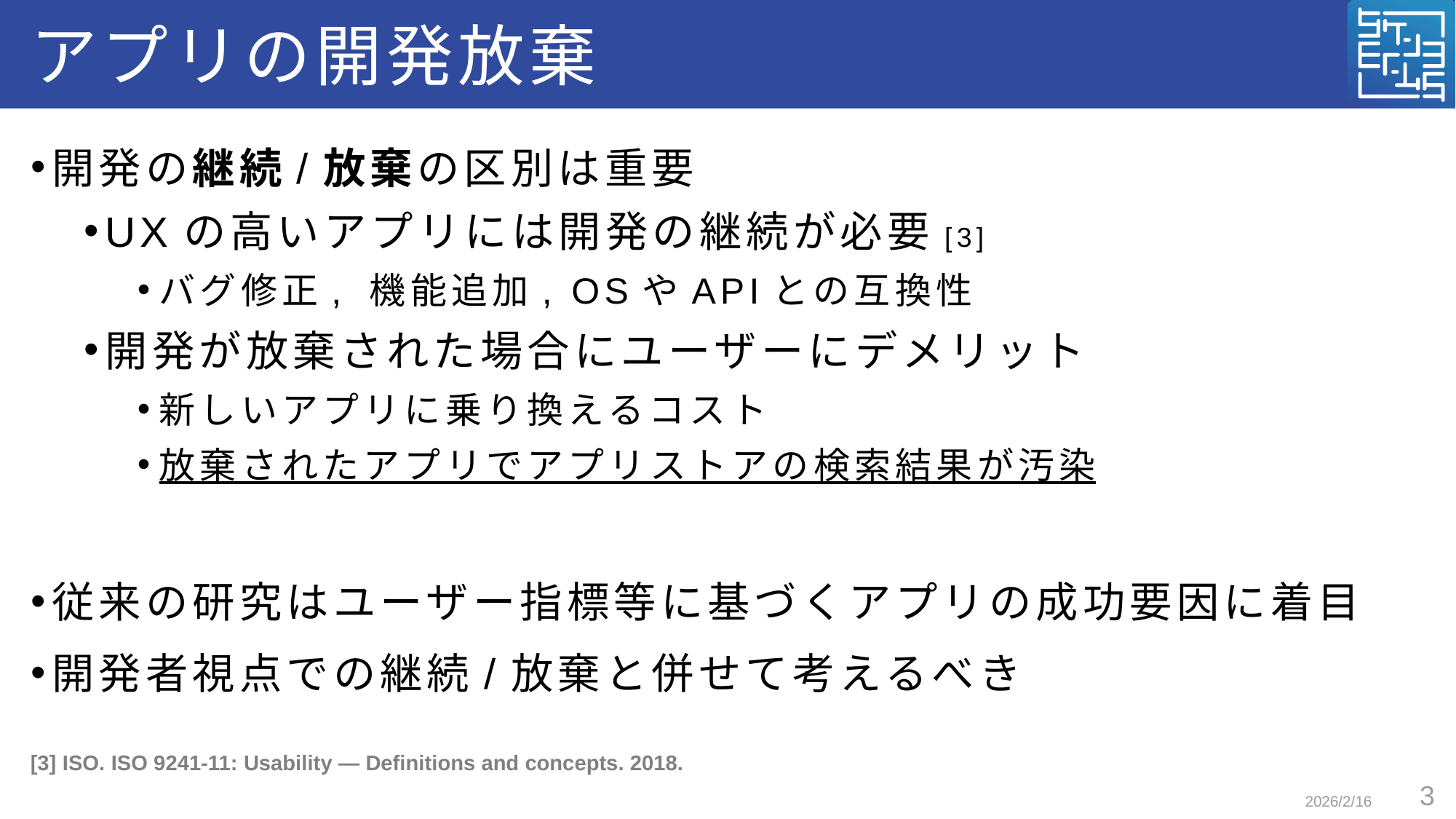

# アプリの開発放棄
開発の継続/放棄の区別は重要
UXの高いアプリには開発の継続が必要[3]
バグ修正, 機能追加, OSやAPIとの互換性
開発が放棄された場合にユーザーにデメリット
新しいアプリに乗り換えるコスト
放棄されたアプリでアプリストアの検索結果が汚染

従来の研究はユーザー指標等に基づくアプリの成功要因に着目
開発者視点での継続/放棄と併せて考えるべき
[3] ISO. ISO 9241-11: Usability — Definitions and concepts. 2018.
3
2026/2/16